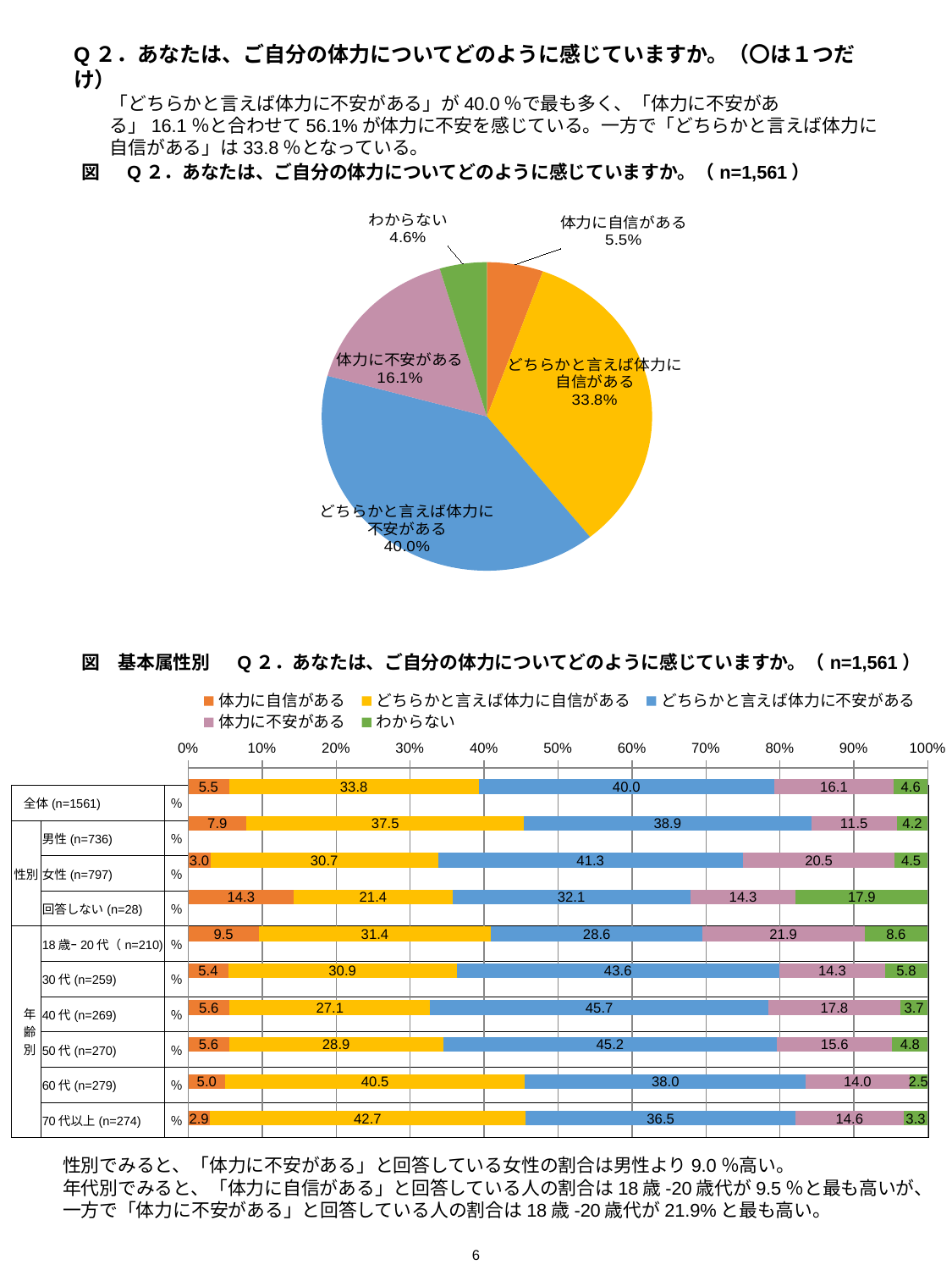

Q２．あなたは、ご自分の体力についてどのように感じていますか。（〇は１つだけ）
「どちらかと言えば体力に不安がある」が40.0％で最も多く、「体力に不安がある」16.1％と合わせて56.1%が体力に不安を感じている。一方で「どちらかと言えば体力に自信がある」は33.8％となっている。
図　 Q２．あなたは、ご自分の体力についてどのように感じていますか。（n=1,561）

### Chart

| Category |  |
|---|---|
| 体力に自信がある | 5.509288917360666 |
| どちらかと言えば体力に自信がある | 33.760409993593846 |
| どちらかと言えば体力に不安がある | 39.974375400384375 |
| 体力に不安がある | 16.143497757847534 |
| わからない | 4.612427930813581 |
図　基本属性別　 Q２．あなたは、ご自分の体力についてどのように感じていますか。（n=1,561）

### Chart

| Category | 体力に自信がある | どちらかと言えば体力に自信がある | どちらかと言えば体力に不安がある | 体力に不安がある | わからない |
|---|---|---|---|---|---|
| 全体(n=1561) | 5.509288917360666 | 33.760409993593846 | 39.974375400384375 | 16.143497757847534 | 4.612427930813581 |
| 男性(n=736) | 7.880434782608696 | 37.5 | 38.858695652173914 | 11.548913043478262 | 4.21195652173913 |
| 女性(n=797) | 3.0112923462986196 | 30.740276035131746 | 41.27979924717691 | 20.451693851944793 | 4.51693851944793 |
| 回答しない(n=28) | 14.285714285714285 | 21.42857142857143 | 32.14285714285714 | 14.285714285714285 | 17.857142857142858 |
| 18歳 - 20代(n=210) | 9.523809523809524 | 31.428571428571427 | 28.57142857142857 | 21.904761904761905 | 8.571428571428571 |
| 30代(n=259) | 5.405405405405405 | 30.888030888030887 | 43.62934362934362 | 14.285714285714285 | 5.7915057915057915 |
| 40代(n=269) | 5.576208178438662 | 27.137546468401485 | 45.72490706319703 | 17.843866171003715 | 3.717472118959108 |
| 50代(n=270) | 5.555555555555555 | 28.88888888888889 | 45.18518518518518 | 15.555555555555557 | 4.814814814814815 |
| 60代(n=279) | 5.017921146953405 | 40.50179211469534 | 37.99283154121864 | 13.978494623655914 | 2.5089605734767026 |
| 70代以上(n=274) | 2.9197080291970803 | 42.7007299270073 | 36.496350364963504 | 14.5985401459854 | 3.2846715328467155 |
| 全体(n=1561) |  | ％ |  |
| --- | --- | --- | --- |
| 性別 | 男性(n=736) | ％ |  |
|  | 女性(n=797) | ％ |  |
|  | 回答しない(n=28) | ％ |  |
| 年齢別 | 18歳ｰ20代（n=210) | ％ |  |
|  | 30代(n=259) | ％ |  |
|  | 40代(n=269) | ％ |  |
|  | 50代(n=270) | ％ |  |
|  | 60代(n=279) | ％ |  |
|  | 70代以上(n=274) | ％ |  |
性別でみると、「体力に不安がある」と回答している女性の割合は男性より9.0％高い。
年代別でみると、「体力に自信がある」と回答している人の割合は18歳-20歳代が9.5％と最も高いが、一方で「体力に不安がある」と回答している人の割合は18歳-20歳代が21.9%と最も高い。
6